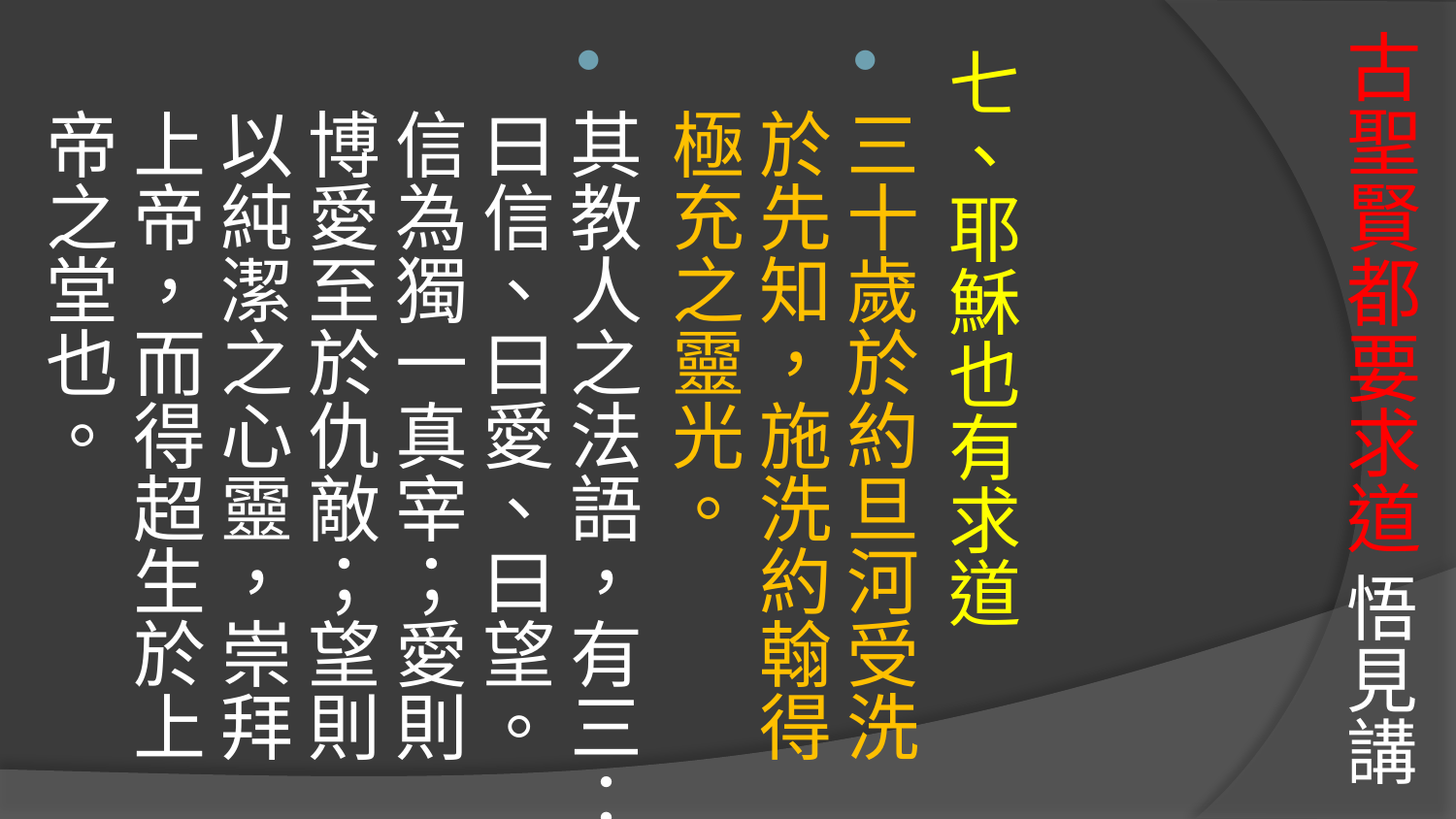

# 古聖賢都要求道 悟見講
七、耶穌也有求道
三十歲於約旦河受洗於先知，施洗約翰得極充之靈光。
其教人之法語，有三：曰信、曰愛、曰望。信為獨一真宰；愛則博愛至於仇敵；望則以純潔之心靈，崇拜上帝，而得超生於上帝之堂也。